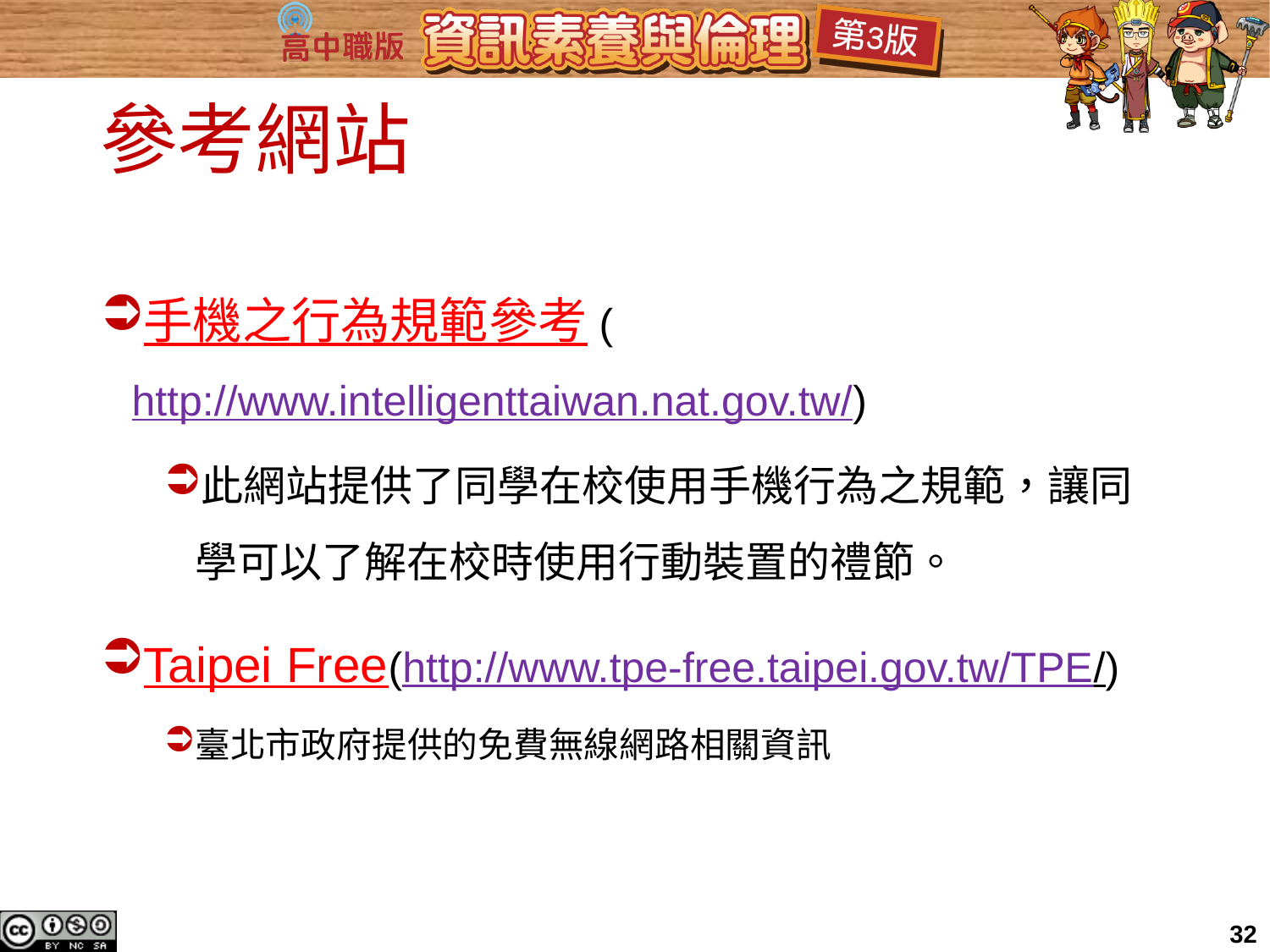

# 參考網站
手機之行為規範參考(http://www.intelligenttaiwan.nat.gov.tw/)
此網站提供了同學在校使用手機行為之規範，讓同學可以了解在校時使用行動裝置的禮節。
Taipei Free(http://www.tpe-free.taipei.gov.tw/TPE/)
臺北市政府提供的免費無線網路相關資訊
32